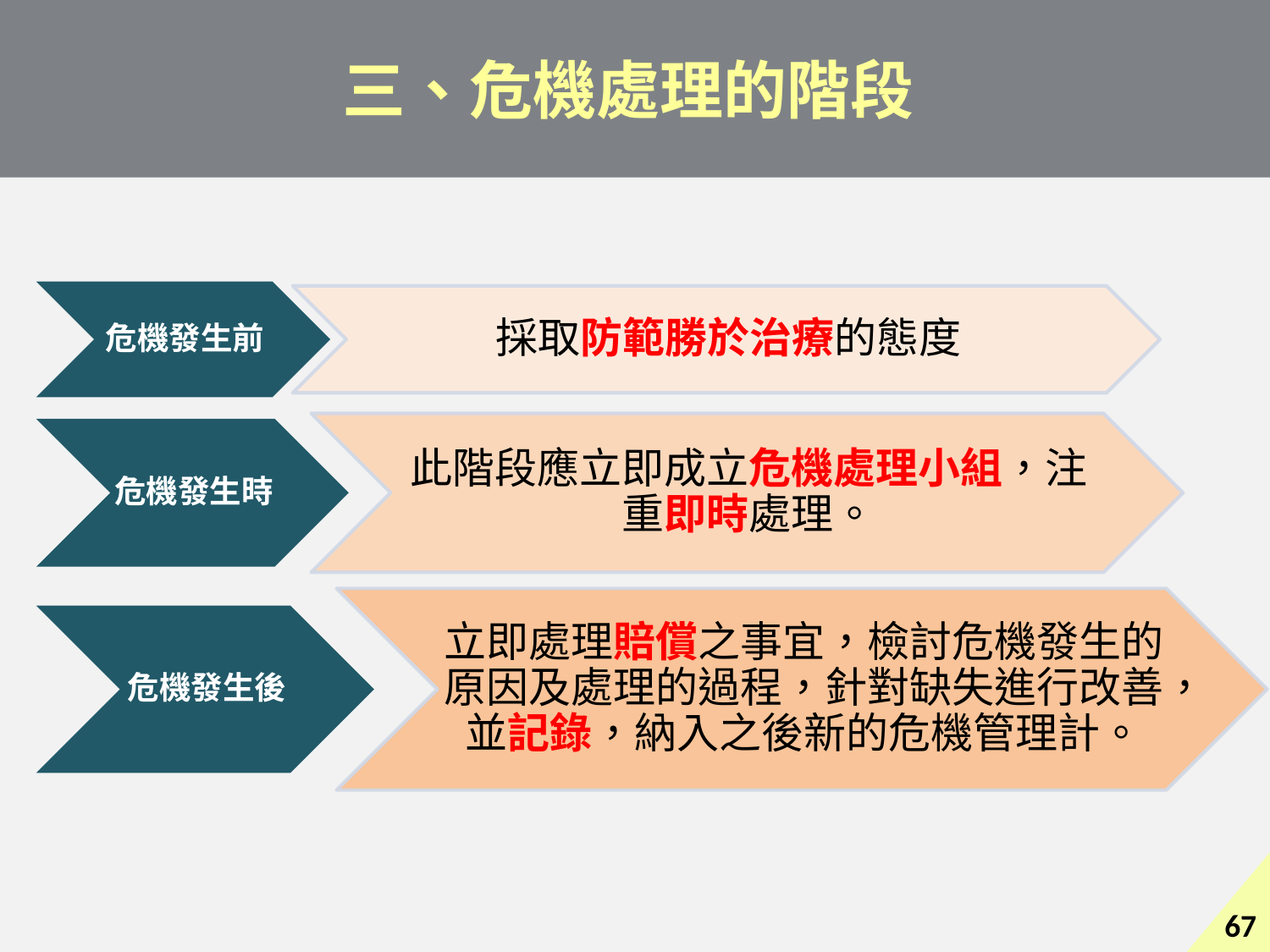

三、危機處理的階段
危機發生前
採取防範勝於治療的態度
危機發生時
此階段應立即成立危機處理小組，注重即時處理。
危機發生後
立即處理賠償之事宜，檢討危機發生的原因及處理的過程，針對缺失進行改善，並記錄，納入之後新的危機管理計。

67